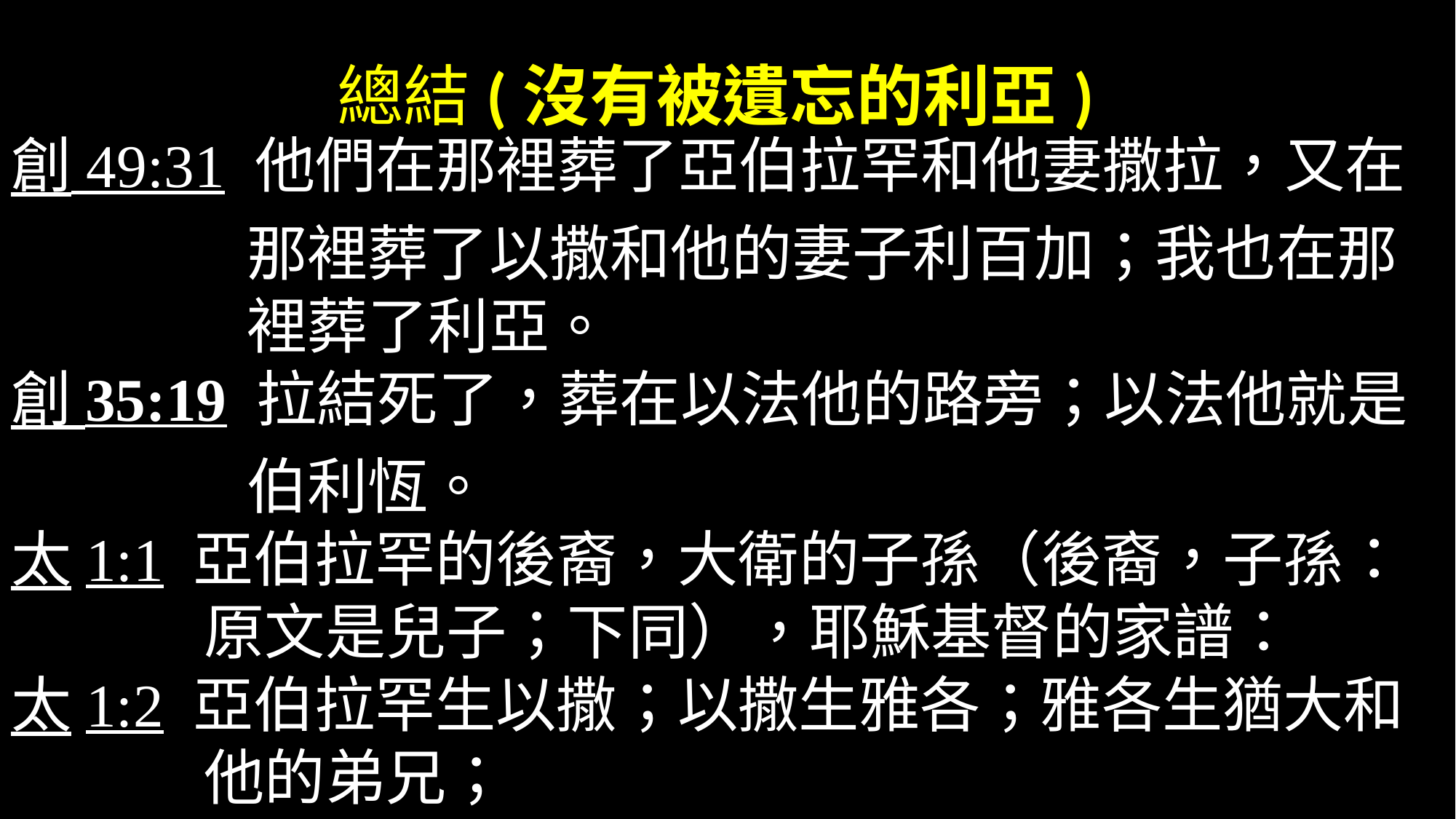

# 總結(沒有被遺忘的利亞)
創 49:31 他們在那裡葬了亞伯拉罕和他妻撒拉，又在那裡葬了以撒和他的妻子利百加；我也在那裡葬了利亞。
創 35:19 拉結死了，葬在以法他的路旁；以法他就是伯利恆。
太1:1 亞伯拉罕的後裔，大衛的子孫（後裔，子孫：原文是兒子；下同），耶穌基督的家譜：
太1:2 亞伯拉罕生以撒；以撒生雅各；雅各生猶大和他的弟兄；